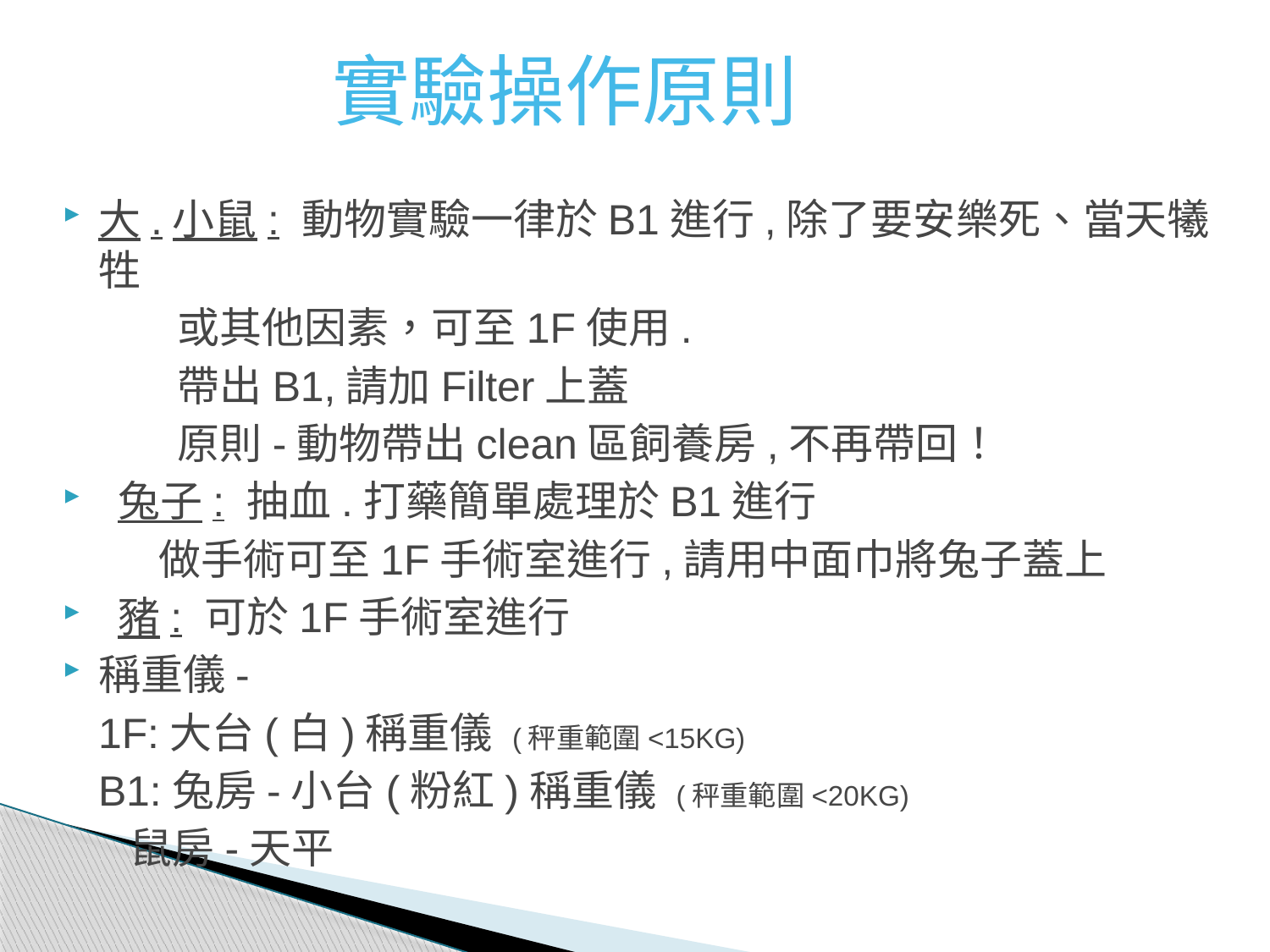

實驗操作原則
大.小鼠: 動物實驗一律於B1進行,除了要安樂死、當天犧牲
           或其他因素，可至1F使用.
           帶出B1,請加Filter上蓋
           原則-動物帶出clean區飼養房,不再帶回！
 兔子: 抽血.打藥簡單處理於B1進行
         做手術可至1F手術室進行,請用中面巾將兔子蓋上
 豬: 可於1F手術室進行
稱重儀-
   1F:大台(白)稱重儀 (秤重範圍<15KG)
   B1:兔房-小台(粉紅)稱重儀 (秤重範圍<20KG)
      鼠房-天平